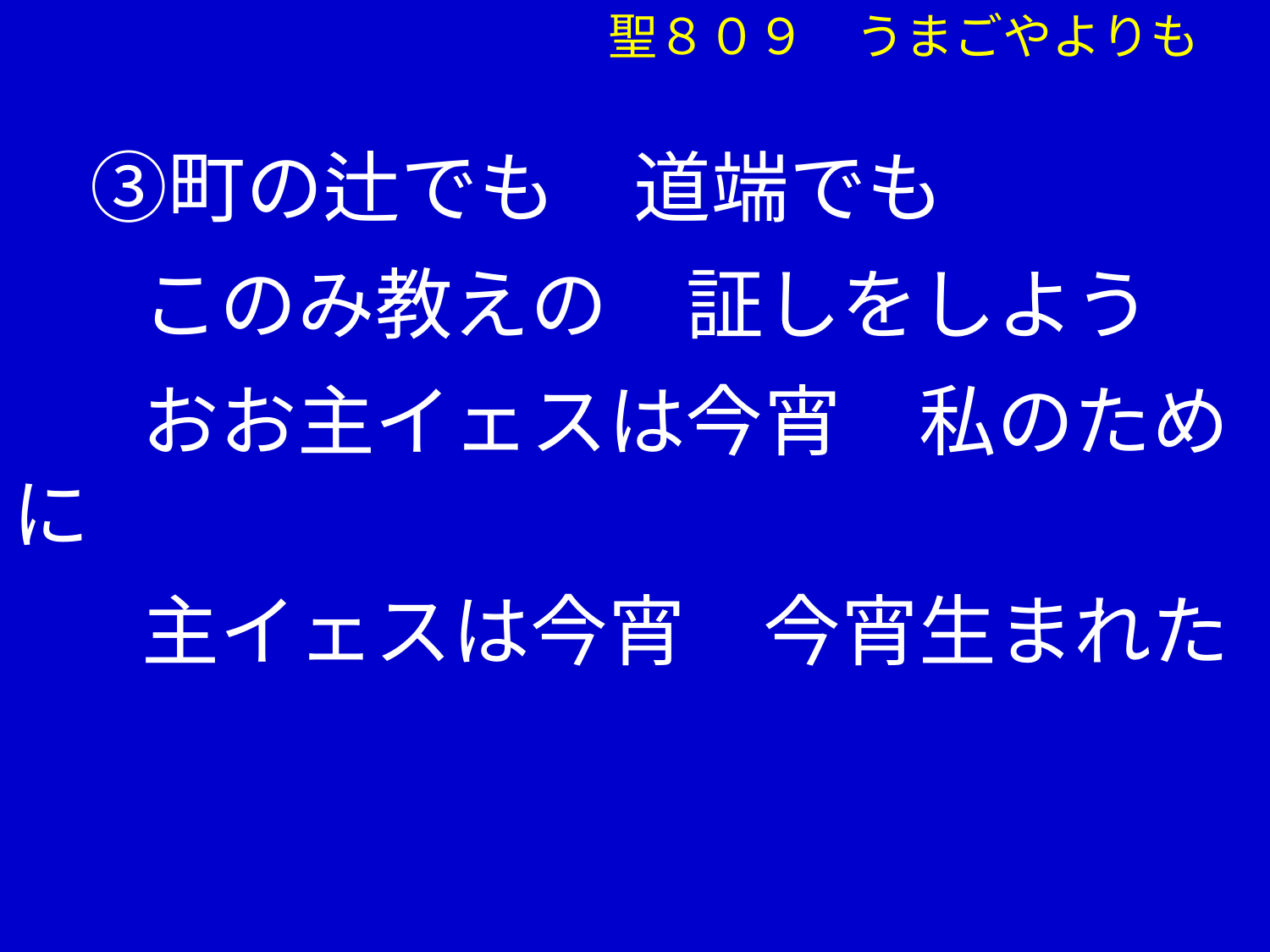

聖８０９　うまごやよりも
　③町の辻でも　道端でも
　   このみ教えの　証しをしよう
　   おお主イェスは今宵　私のために
　   主イェスは今宵　今宵生まれた